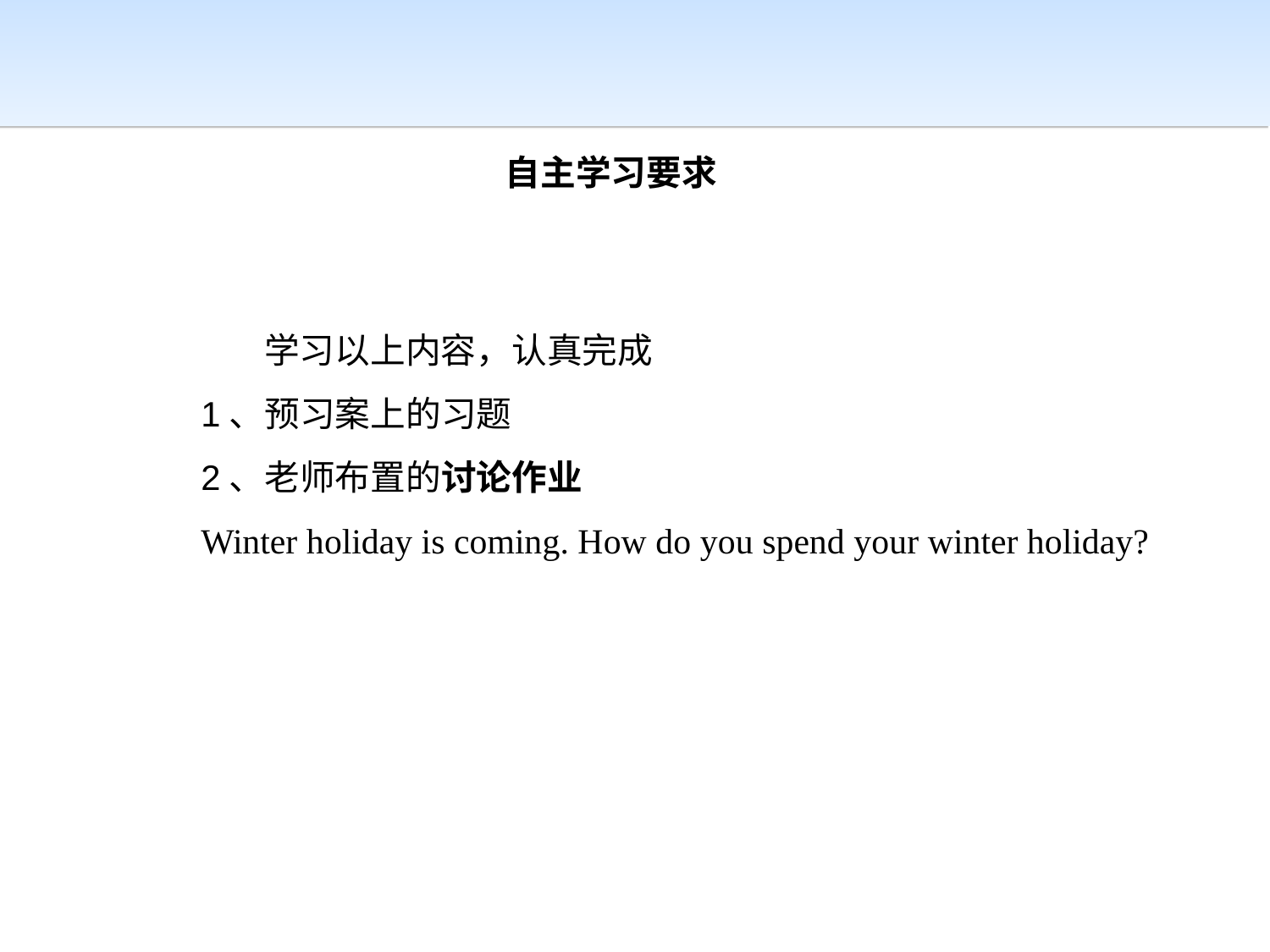

自主学习要求
       学习以上内容，认真完成
1、预习案上的习题
2、老师布置的讨论作业
Winter holiday is coming. How do you spend your winter holiday?